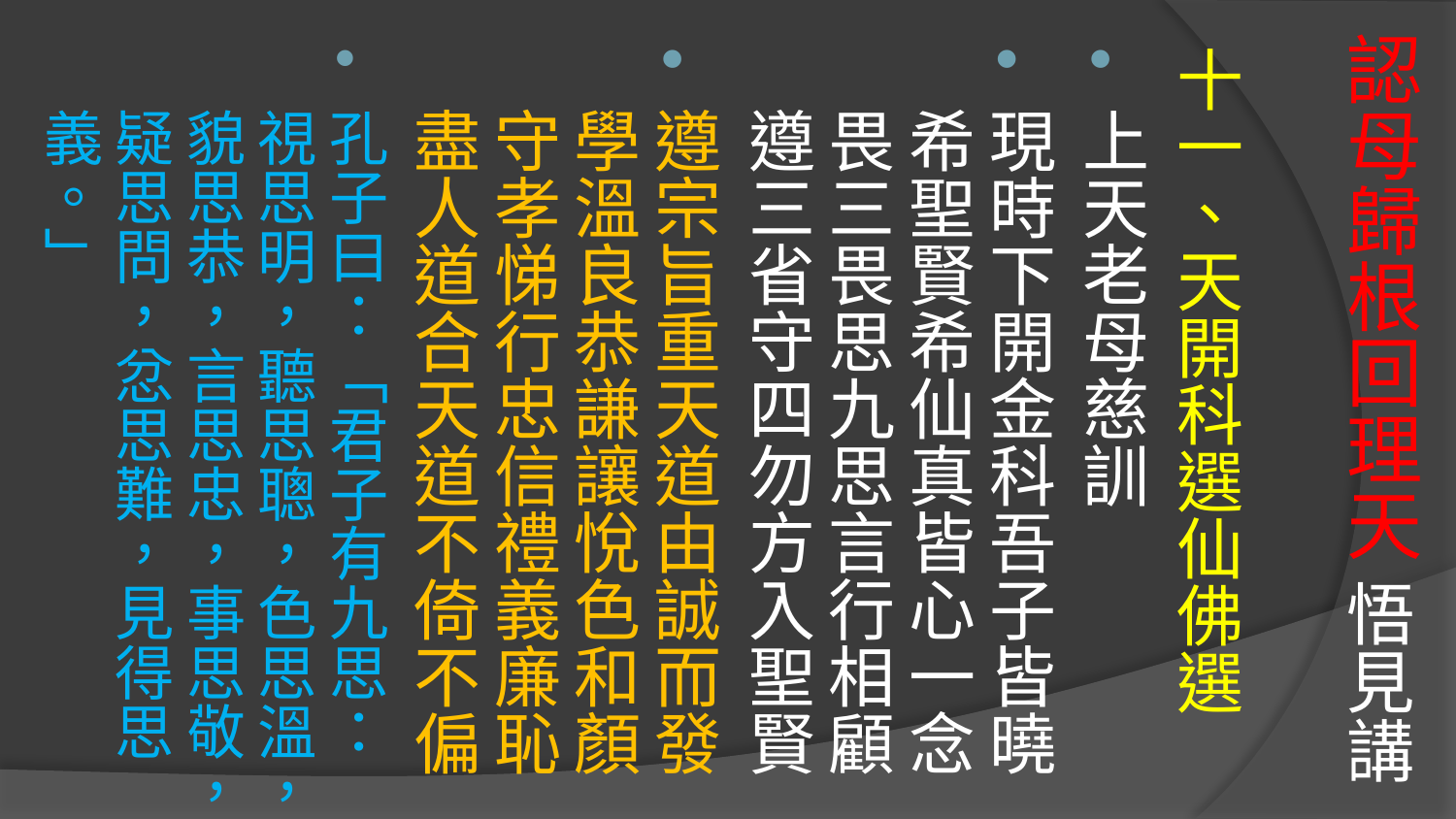

# 認母歸根回理天 悟見講
十一、天開科選仙佛選
上天老母慈訓
現時下開金科吾子皆曉
希聖賢希仙真皆心一念
畏三畏思九思言行相顧
遵三省守四勿方入聖賢
遵宗旨重天道由誠而發
學溫良恭謙讓悅色和顏
守孝悌行忠信禮義廉恥
盡人道合天道不倚不偏
孔子曰：「君子有九思：視思明，聽思聰，色思溫，貌思恭，言思忠，事思敬，疑思問，忿思難，見得思義。」